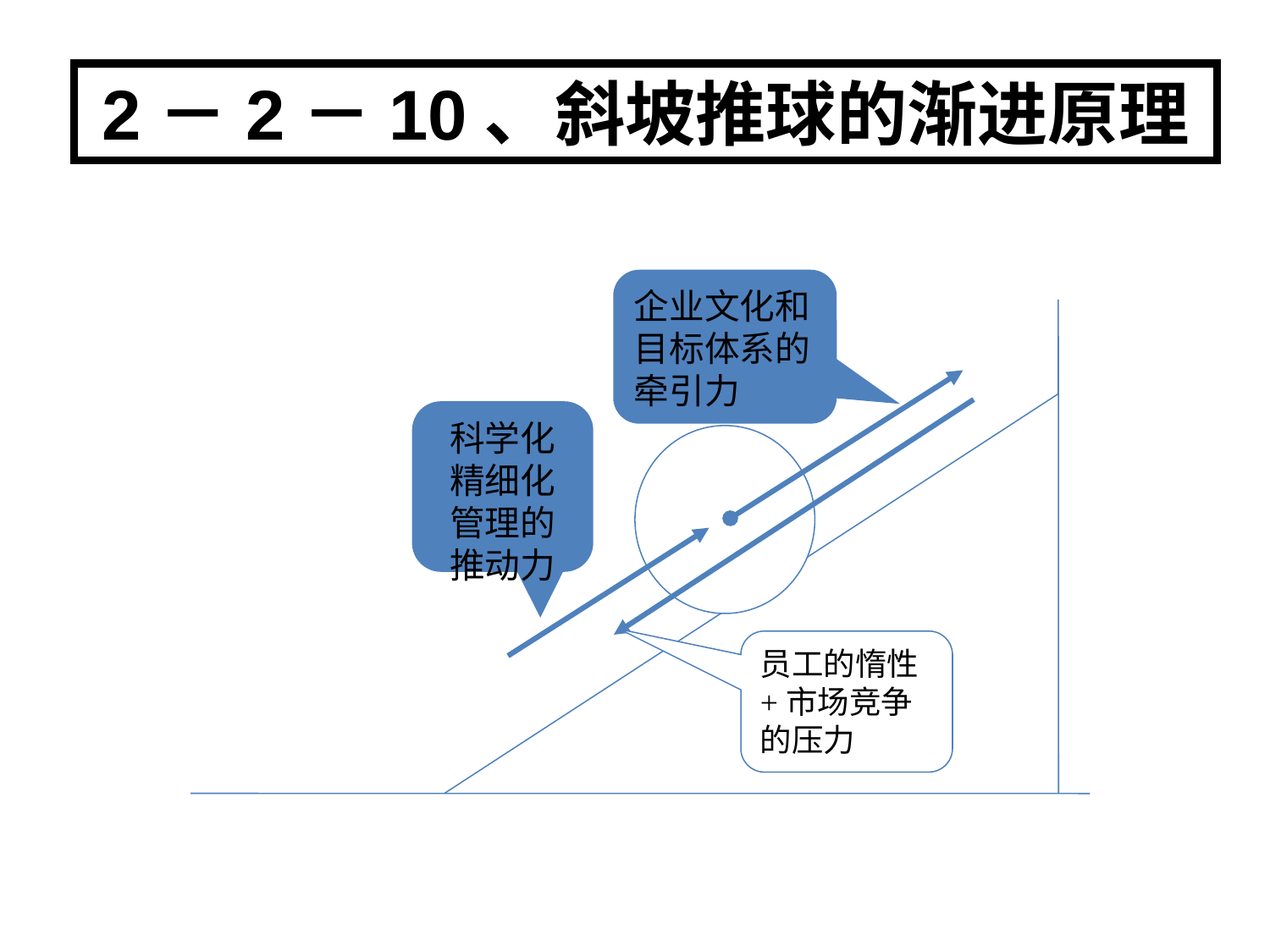

2－2－10、斜坡推球的渐进原理
企业文化和目标体系的牵引力

科学化精细化管理的推动力

员工的惰性+市场竞争的压力